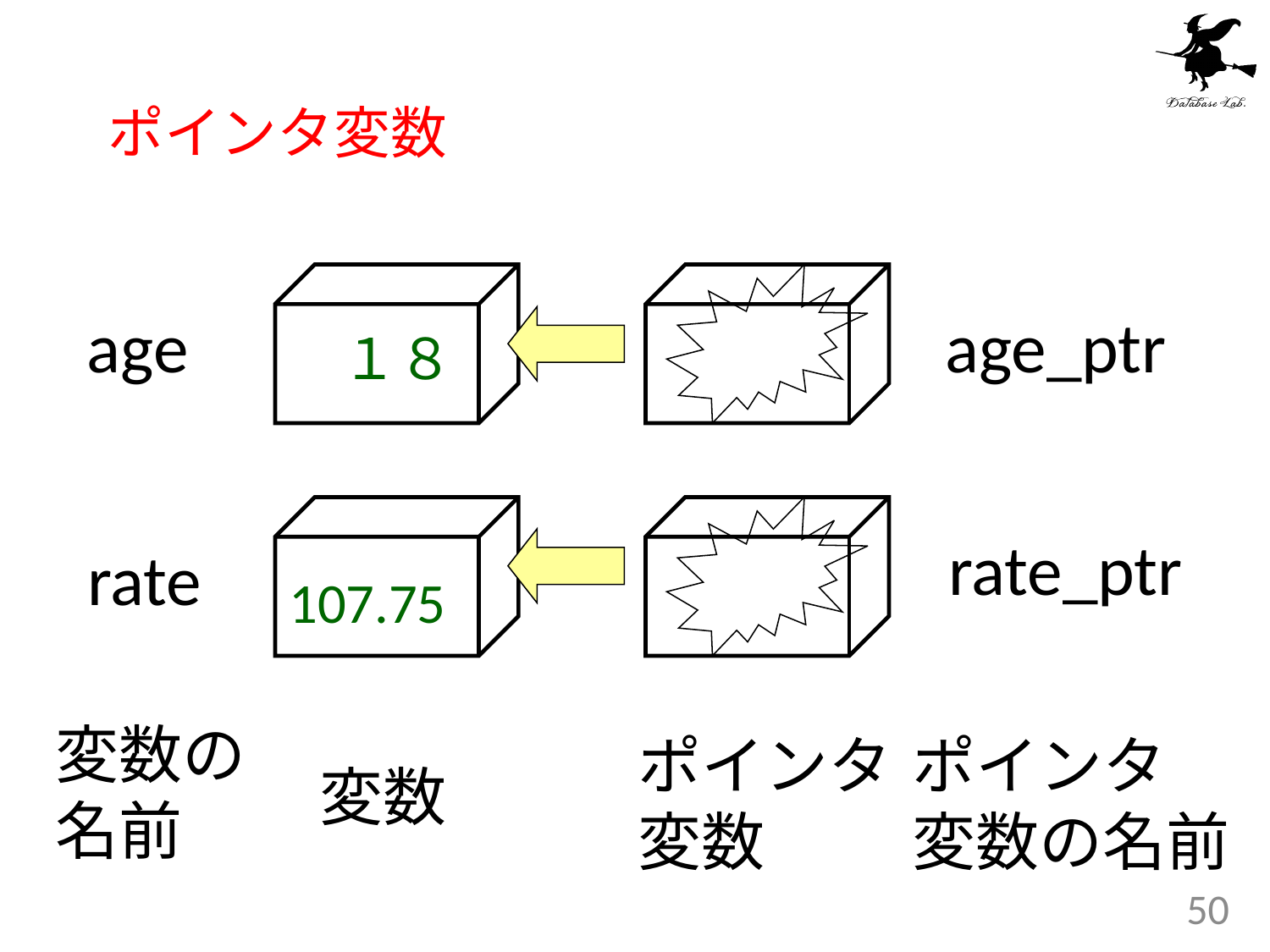

# ポインタ変数

age
age_ptr

１８

rate_ptr
rate

107.75
変数の
名前
ポインタ
変数
ポインタ
変数の名前
変数
50